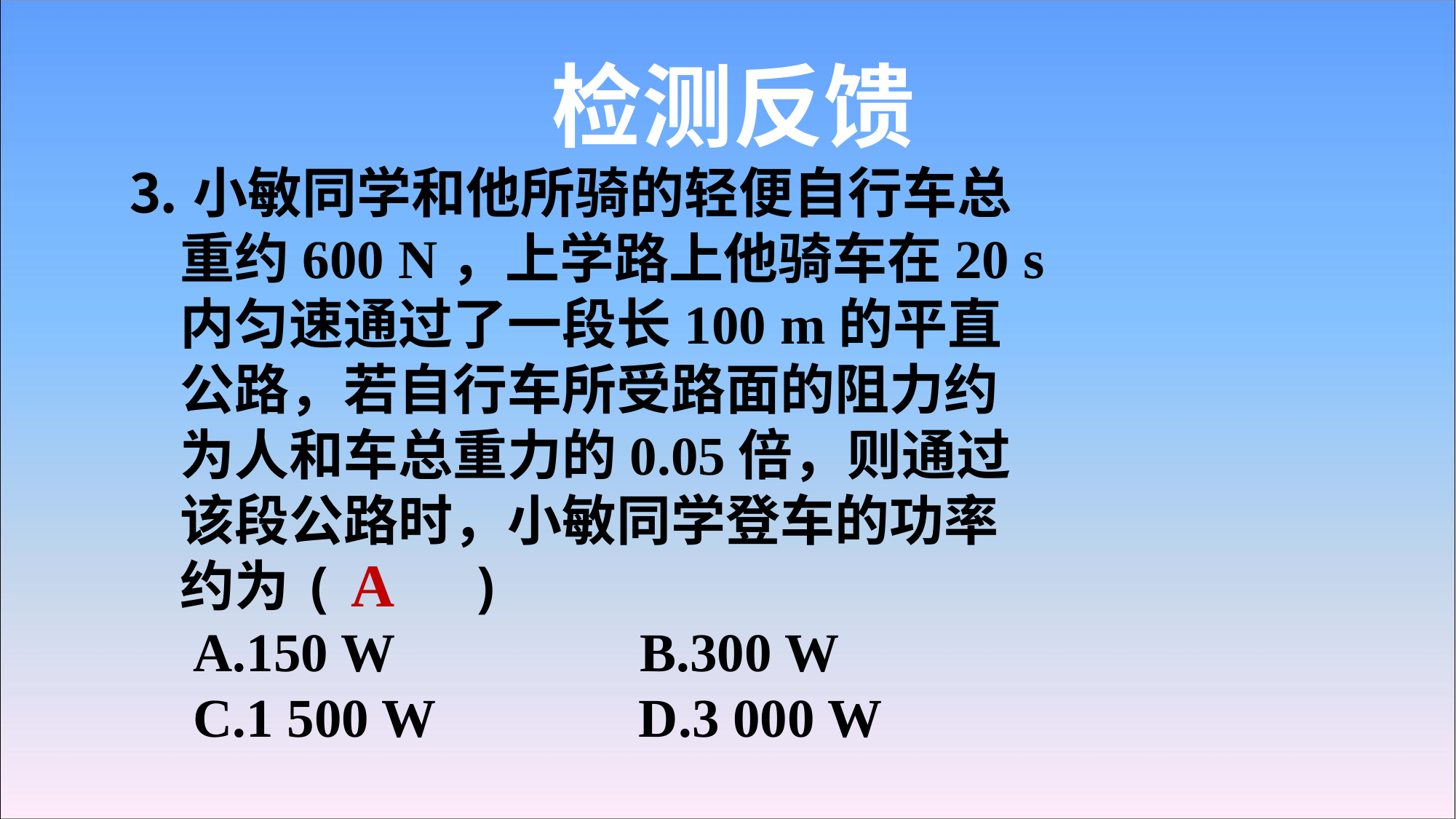

检测反馈
⒊小敏同学和他所骑的轻便自行车总
　重约600 N，上学路上他骑车在20 s
　内匀速通过了一段长100 m的平直
　公路，若自行车所受路面的阻力约
　为人和车总重力的0.05倍，则通过
　该段公路时，小敏同学登车的功率
　约为(　　)
　A.150 W　　　　B.300 W
　C.1 500 W　　　 D.3 000 W
A